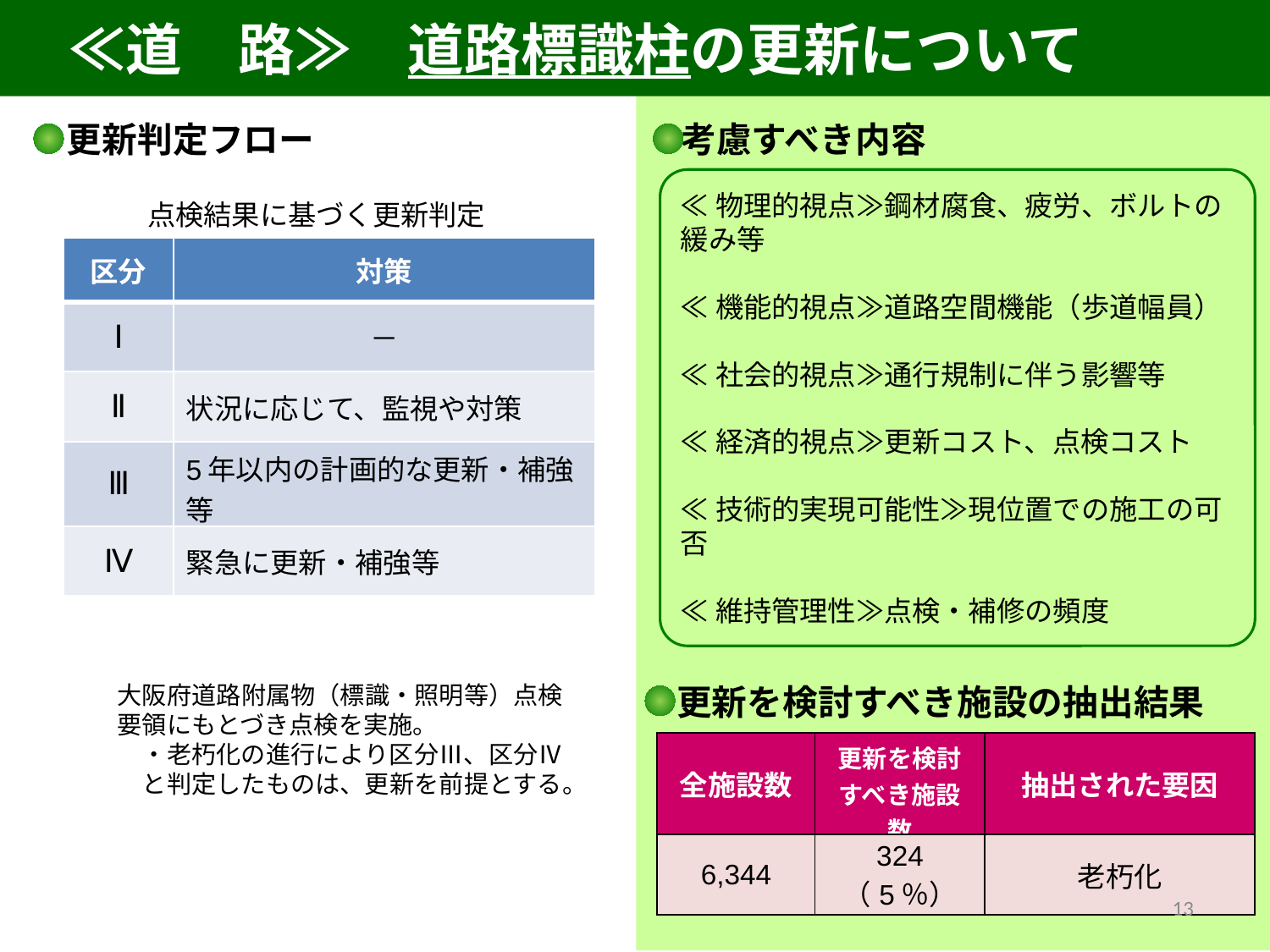

≪道　路≫　道路標識柱の更新について

更新判定フロー
考慮すべき内容

≪物理的視点≫鋼材腐食、疲労、ボルトの緩み等

≪機能的視点≫道路空間機能（歩道幅員）

≪社会的視点≫通行規制に伴う影響等

≪経済的視点≫更新コスト、点検コスト

≪技術的実現可能性≫現位置での施工の可否

≪維持管理性≫点検・補修の頻度
点検結果に基づく更新判定
| 区分 | 対策 |
| --- | --- |
| Ⅰ | － |
| Ⅱ | 状況に応じて、監視や対策 |
| Ⅲ | 5年以内の計画的な更新・補強等 |
| Ⅳ | 緊急に更新・補強等 |
大阪府道路附属物（標識・照明等）点検要領にもとづき点検を実施。
　・老朽化の進行により区分Ⅲ、区分Ⅳと判定したものは、更新を前提とする。
更新を検討すべき施設の抽出結果

| 全施設数 | 更新を検討すべき施設数 | 抽出された要因 |
| --- | --- | --- |
| 6,344 | 324 （5％） | 老朽化 |
13